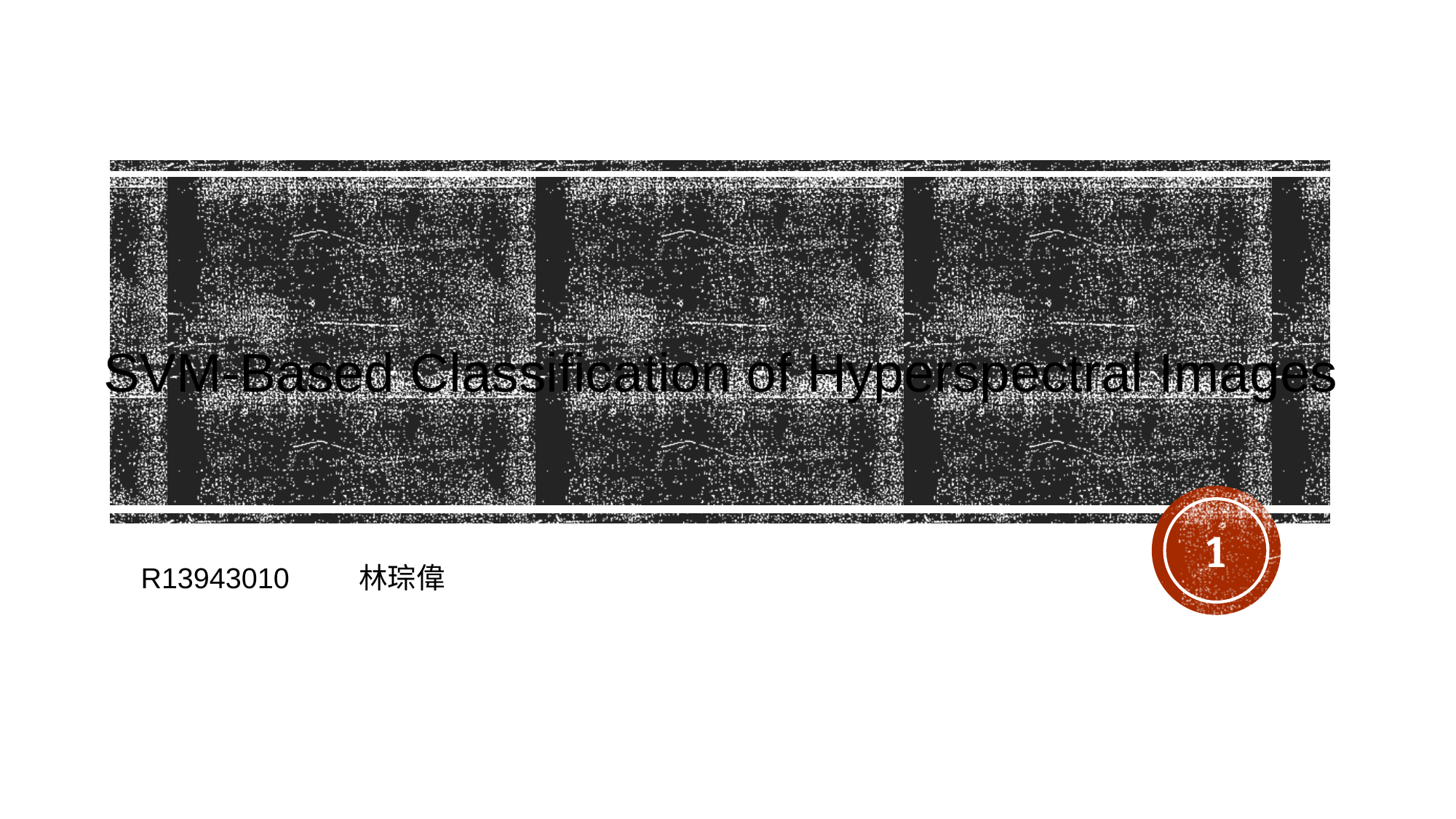

# SVM-Based Classification of Hyperspectral Images
1
R13943010	林琮偉